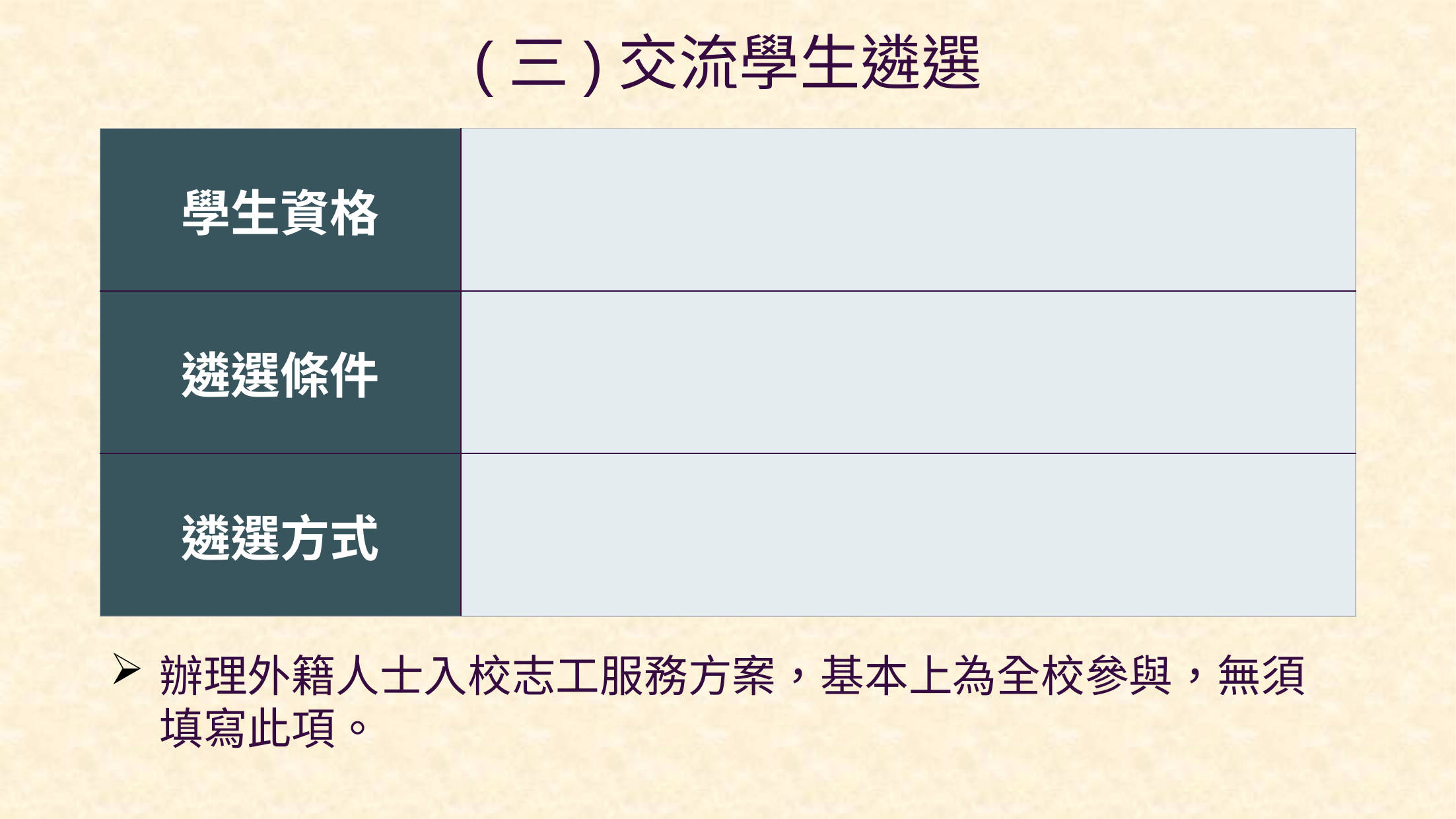

(三)交流學生遴選
| 學生資格 |  |
| --- | --- |
| 遴選條件 |  |
| 遴選方式 |  |
辦理外籍人士入校志工服務方案，基本上為全校參與，無須填寫此項。